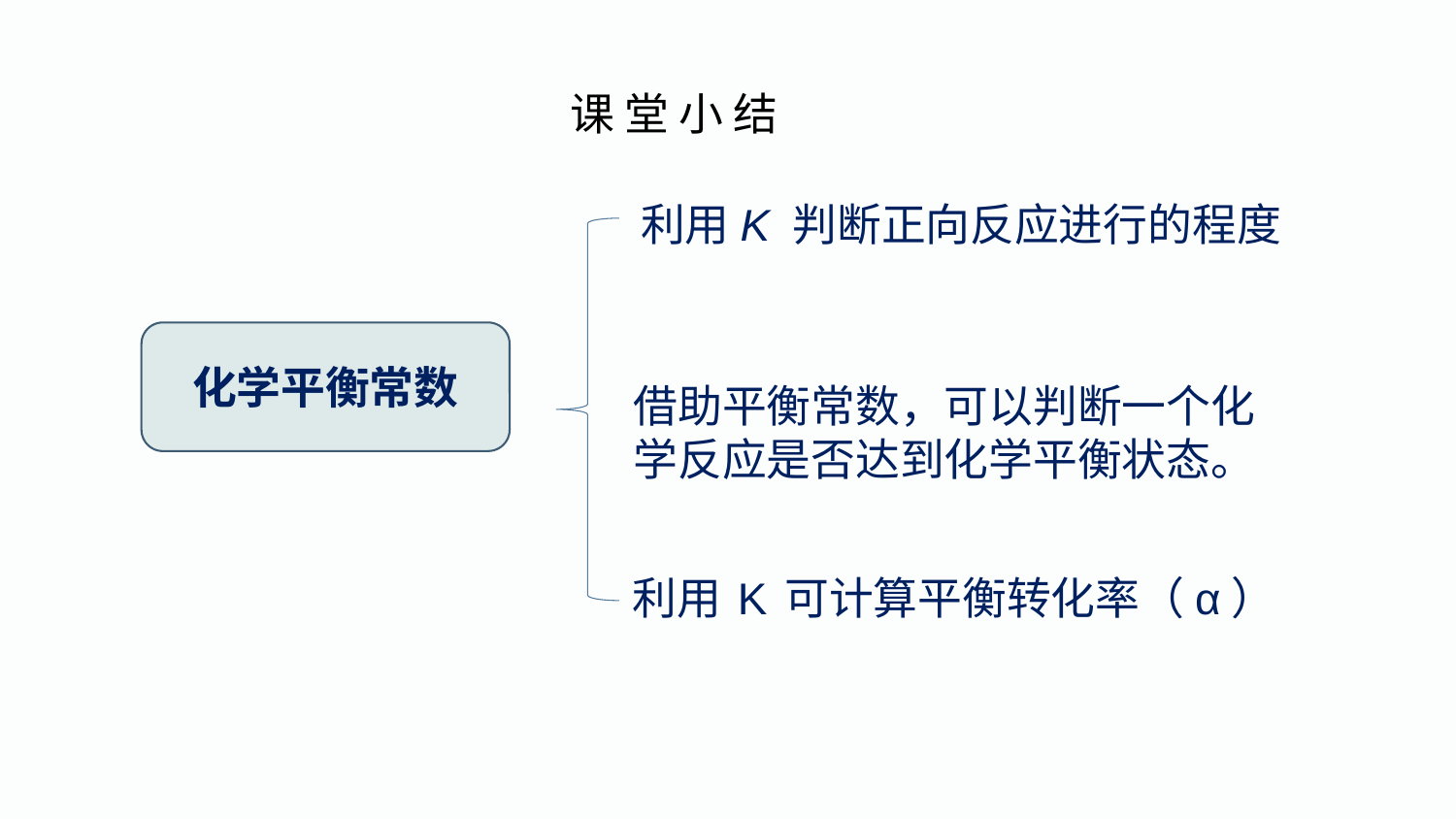

课 堂 小 结
利用K 判断正向反应进行的程度

化学平衡常数
借助平衡常数，可以判断一个化学反应是否达到化学平衡状态。
利用 K 可计算平衡转化率（α）